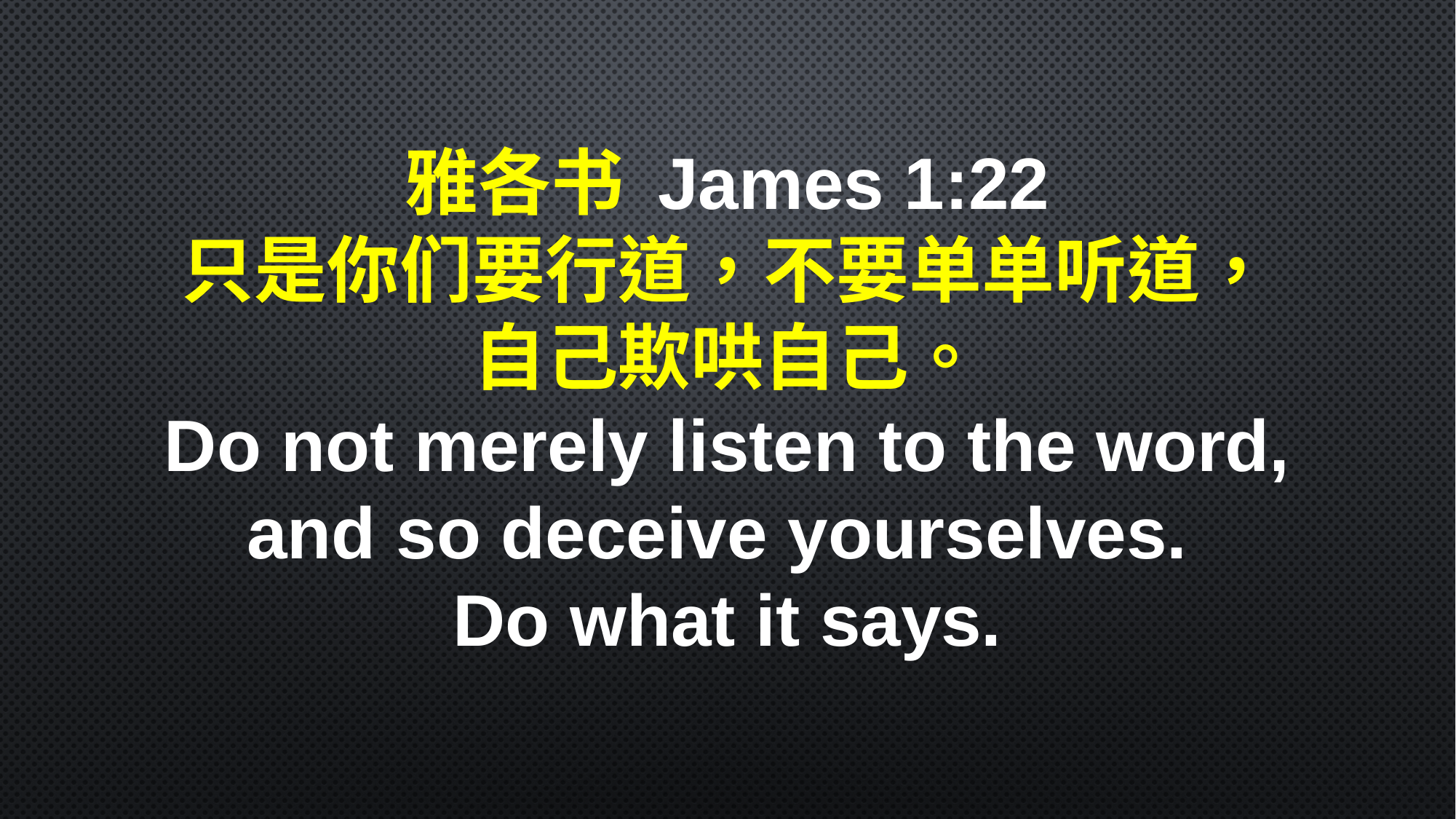

雅各书 James 1:22
只是你们要行道，不要单单听道，
自己欺哄自己。
Do not merely listen to the word, and so deceive yourselves.
Do what it says.